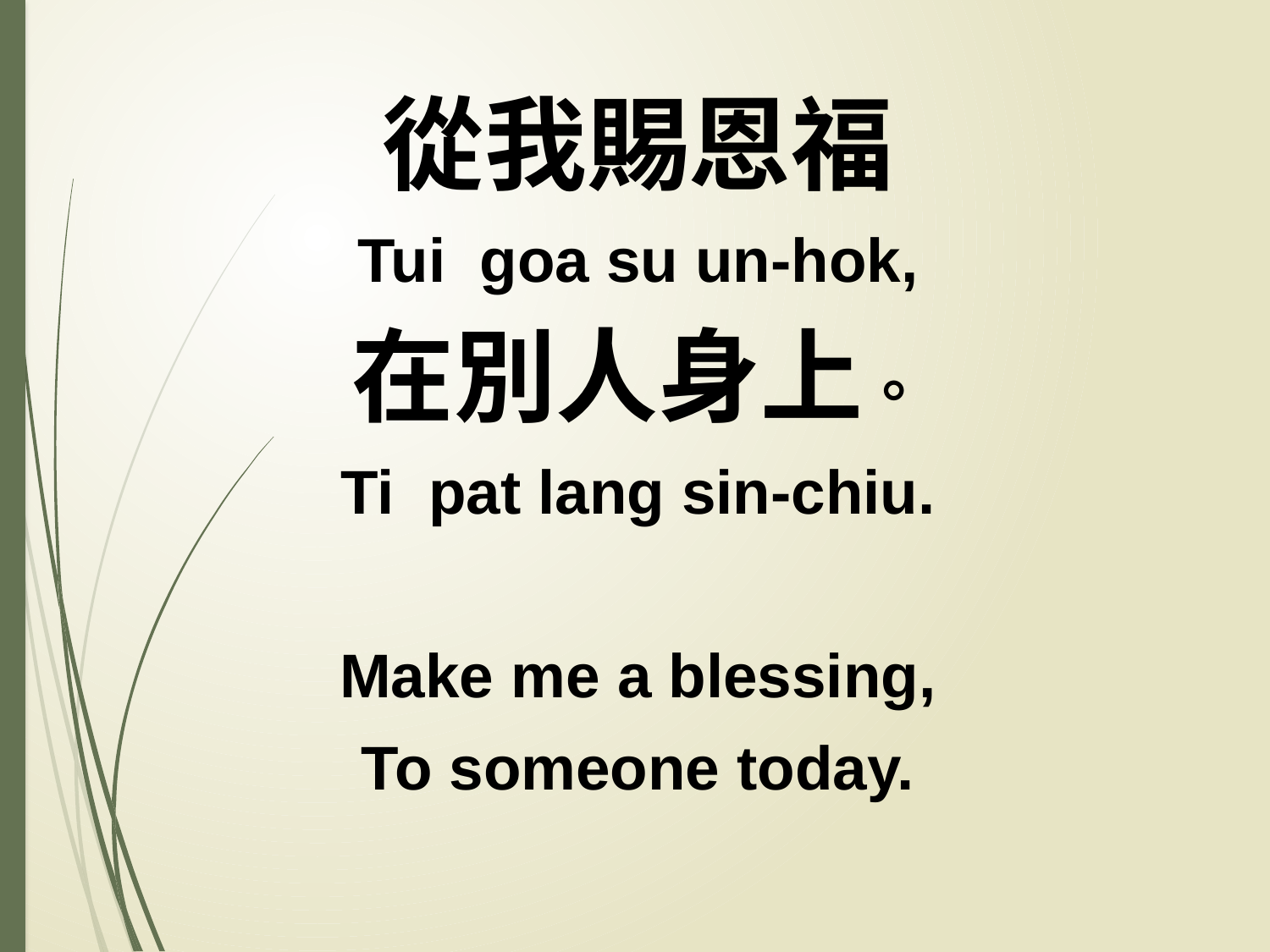

從我賜恩福
Tui  goa su un-hok,
在別人身上。
Ti  pat lang sin-chiu.

Make me a blessing,
To someone today.